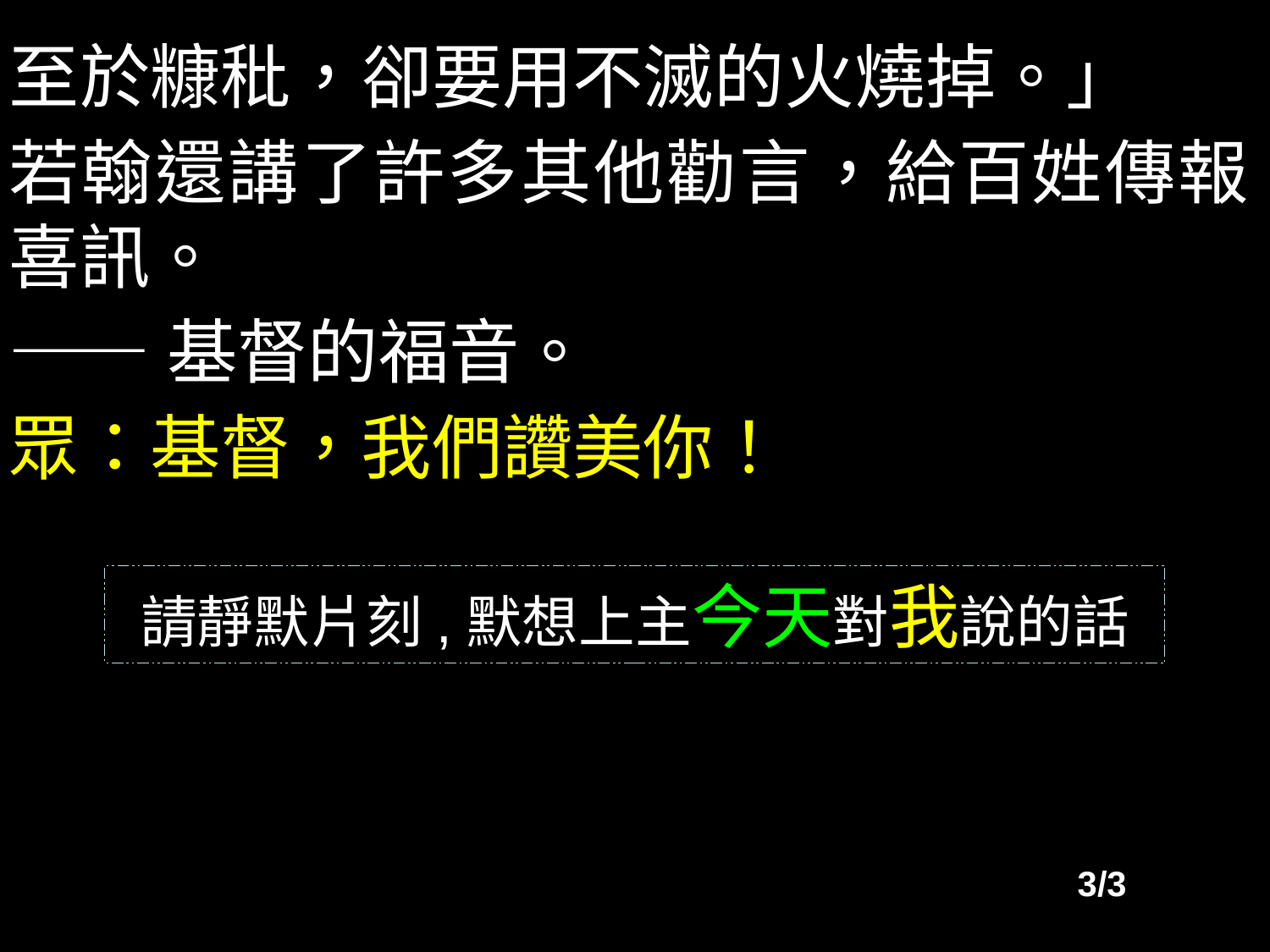

至於糠秕，卻要用不滅的火燒掉。」
若翰還講了許多其他勸言，給百姓傳報喜訊。
——基督的福音。
眾：基督，我們讚美你！

請靜默片刻,默想上主今天對我說的話
3/3